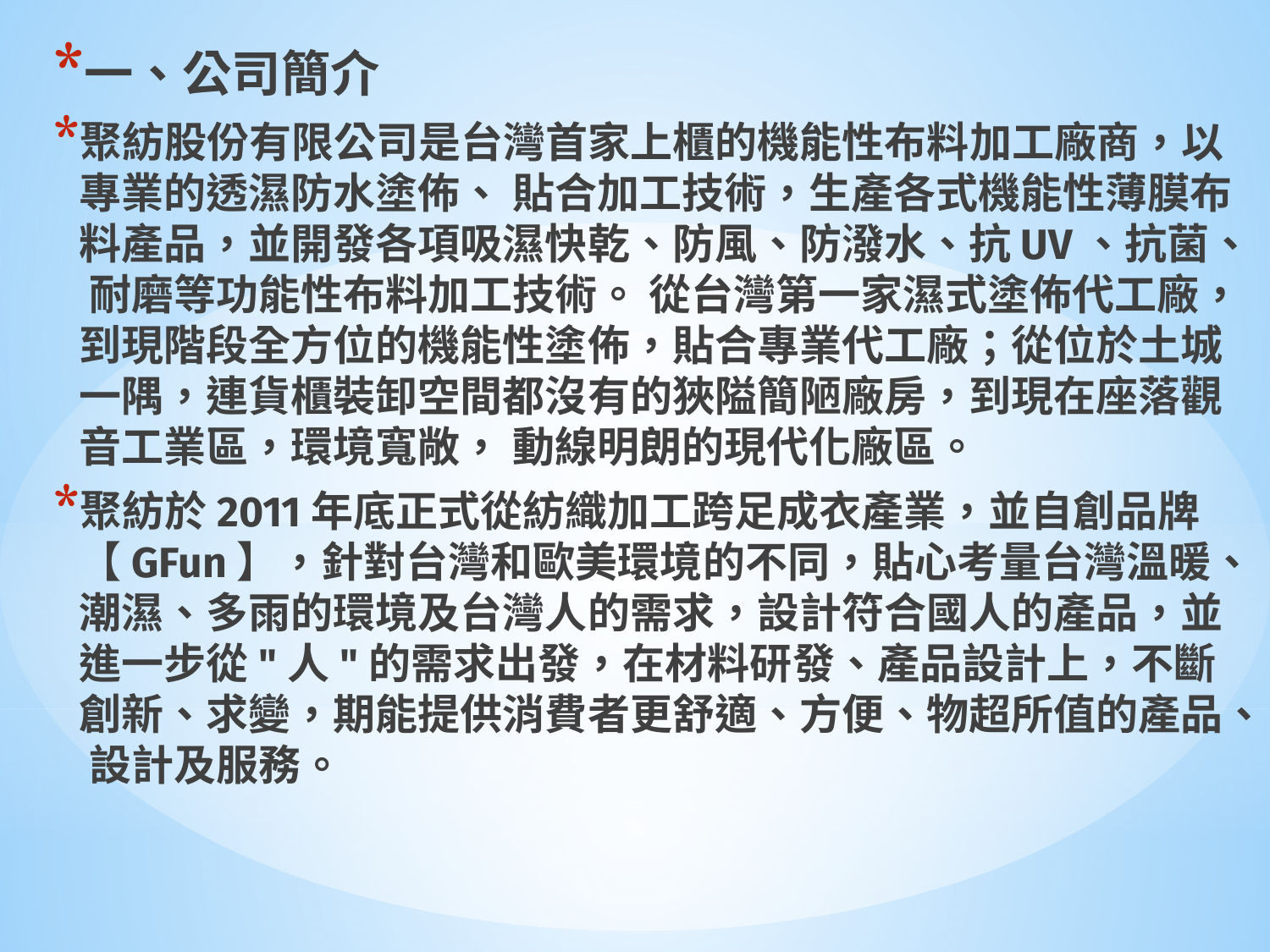

一、公司簡介
聚紡股份有限公司是台灣首家上櫃的機能性布料加工廠商，以專業的透濕防水塗佈、 貼合加工技術，生產各式機能性薄膜布料產品，並開發各項吸濕快乾、防風、防潑水、抗UV、抗菌、 耐磨等功能性布料加工技術。 從台灣第一家濕式塗佈代工廠，到現階段全方位的機能性塗佈，貼合專業代工廠；從位於土城一隅，連貨櫃裝卸空間都沒有的狹隘簡陋廠房，到現在座落觀音工業區，環境寬敞， 動線明朗的現代化廠區。
聚紡於2011年底正式從紡織加工跨足成衣產業，並自創品牌【GFun】，針對台灣和歐美環境的不同，貼心考量台灣溫暖、潮濕、多雨的環境及台灣人的需求，設計符合國人的產品，並進一步從"人"的需求出發，在材料研發、產品設計上，不斷創新、求變，期能提供消費者更舒適、方便、物超所值的產品、 設計及服務。